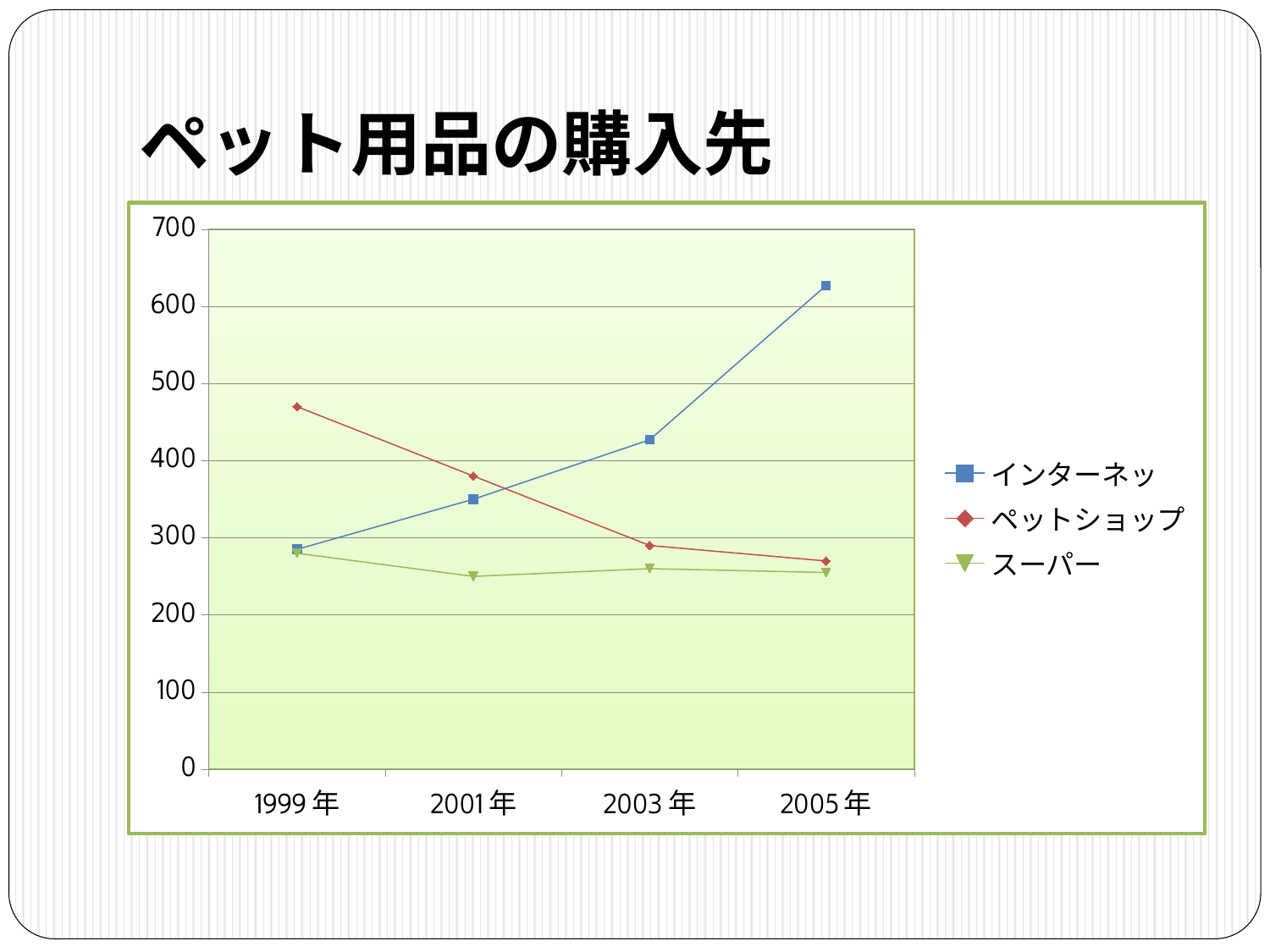

# ペット用品の購入先

### Chart

| Category | インターネッ | ペットショップ | スーパー |
|---|---|---|---|
| 1999年 | 285.0 | 470.0 | 280.0 |
| 2001年 | 350.0 | 380.0 | 250.0 |
| 2003年 | 427.0 | 290.0 | 260.0 |
| 2005年 | 627.0 | 270.0 | 255.0 |